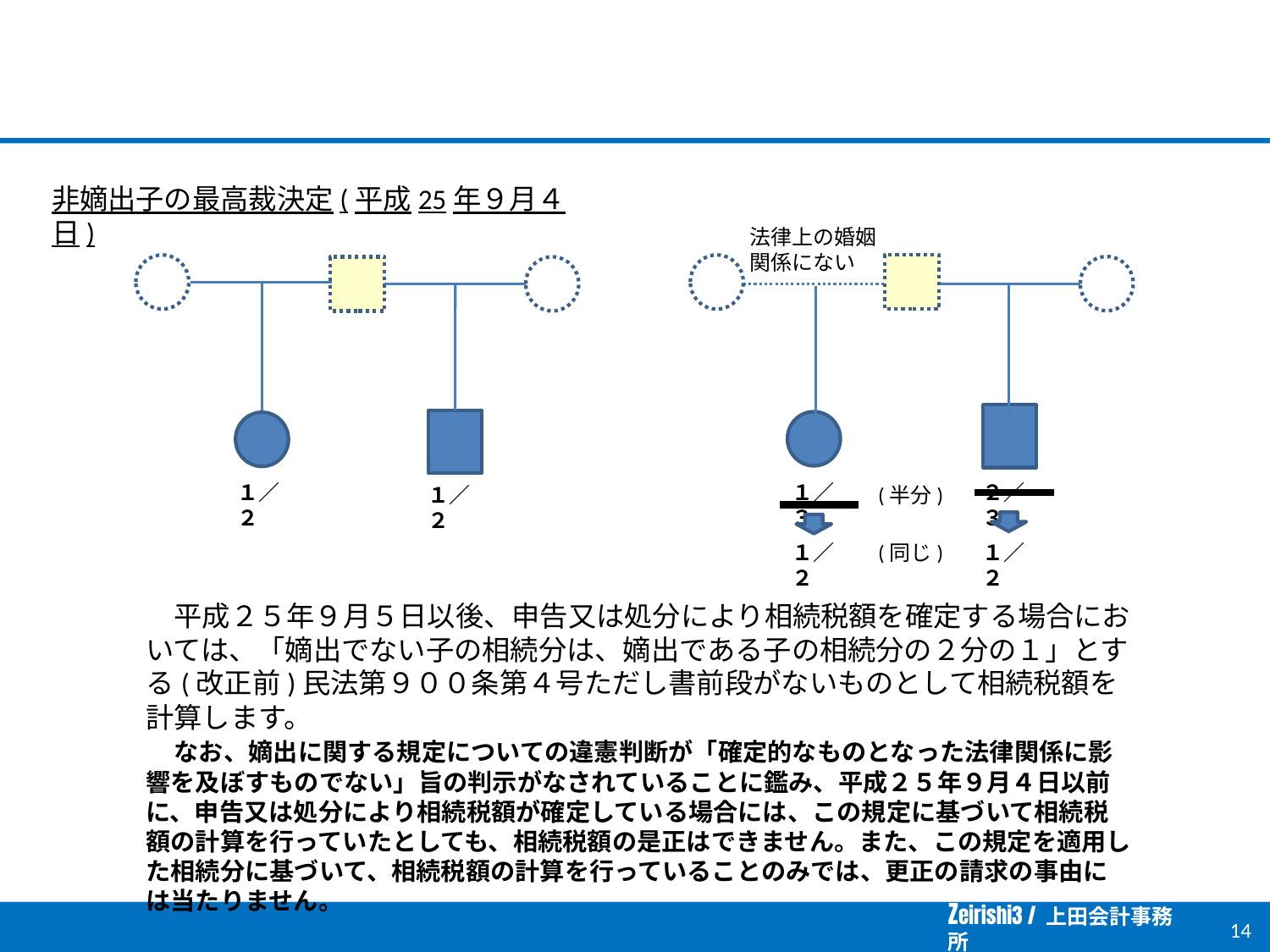

非嫡出子の最高裁決定(平成25年９月４日)
法律上の婚姻関係にない

２／３
１／２
１／３
１／２
(半分)

１／２
(同じ)
１／２
　平成２５年９月５日以後、申告又は処分により相続税額を確定する場合においては、「嫡出でない子の相続分は、嫡出である子の相続分の２分の１」とする(改正前)民法第９００条第４号ただし書前段がないものとして相続税額を計算します。
　なお、嫡出に関する規定についての違憲判断が「確定的なものとなった法律関係に影響を及ぼすものでない」旨の判示がなされていることに鑑み、平成２５年９月４日以前に、申告又は処分により相続税額が確定している場合には、この規定に基づいて相続税額の計算を行っていたとしても、相続税額の是正はできません。また、この規定を適用した相続分に基づいて、相続税額の計算を行っていることのみでは、更正の請求の事由には当たりません。